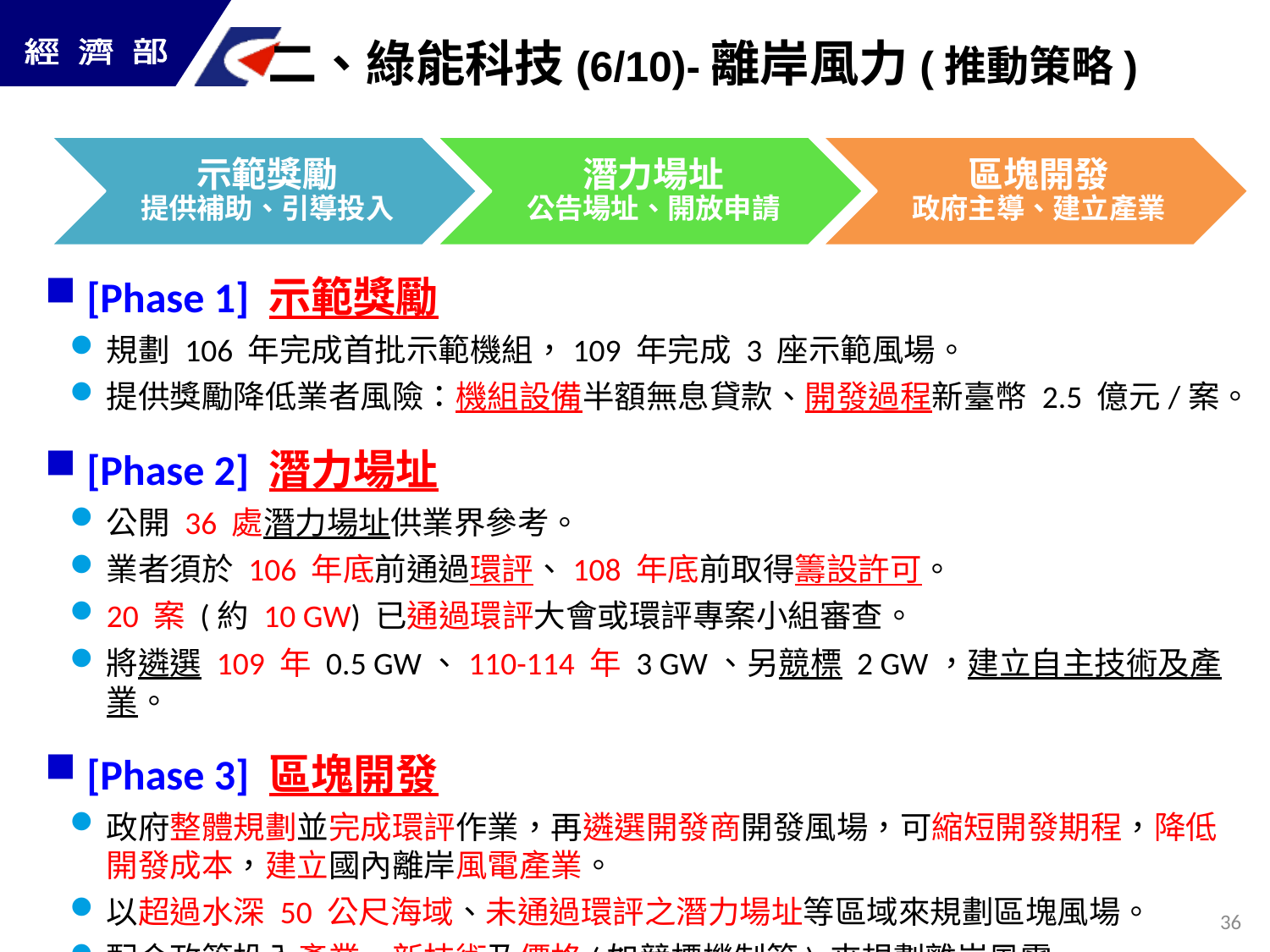

二、綠能科技(6/10)-離岸風力(推動策略)
示範獎勵
提供補助、引導投入
潛力場址
公告場址、開放申請
區塊開發
政府主導、建立產業
 [Phase 1] 示範獎勵
規劃 106 年完成首批示範機組，109 年完成 3 座示範風場。
提供獎勵降低業者風險：機組設備半額無息貸款、開發過程新臺幣 2.5 億元/案。
 [Phase 2] 潛力場址
公開 36 處潛力場址供業界參考。
業者須於 106 年底前通過環評、108 年底前取得籌設許可。
20 案 (約 10 GW) 已通過環評大會或環評專案小組審查。
將遴選 109 年 0.5 GW、110-114 年 3 GW、另競標 2 GW，建立自主技術及產業。
 [Phase 3] 區塊開發
政府整體規劃並完成環評作業，再遴選開發商開發風場，可縮短開發期程，降低開發成本，建立國內離岸風電產業。
以超過水深 50 公尺海域、未通過環評之潛力場址等區域來規劃區塊風場。
配合政策投入產業、新技術及價格(如競標機制等) 來規劃離岸風電。
36